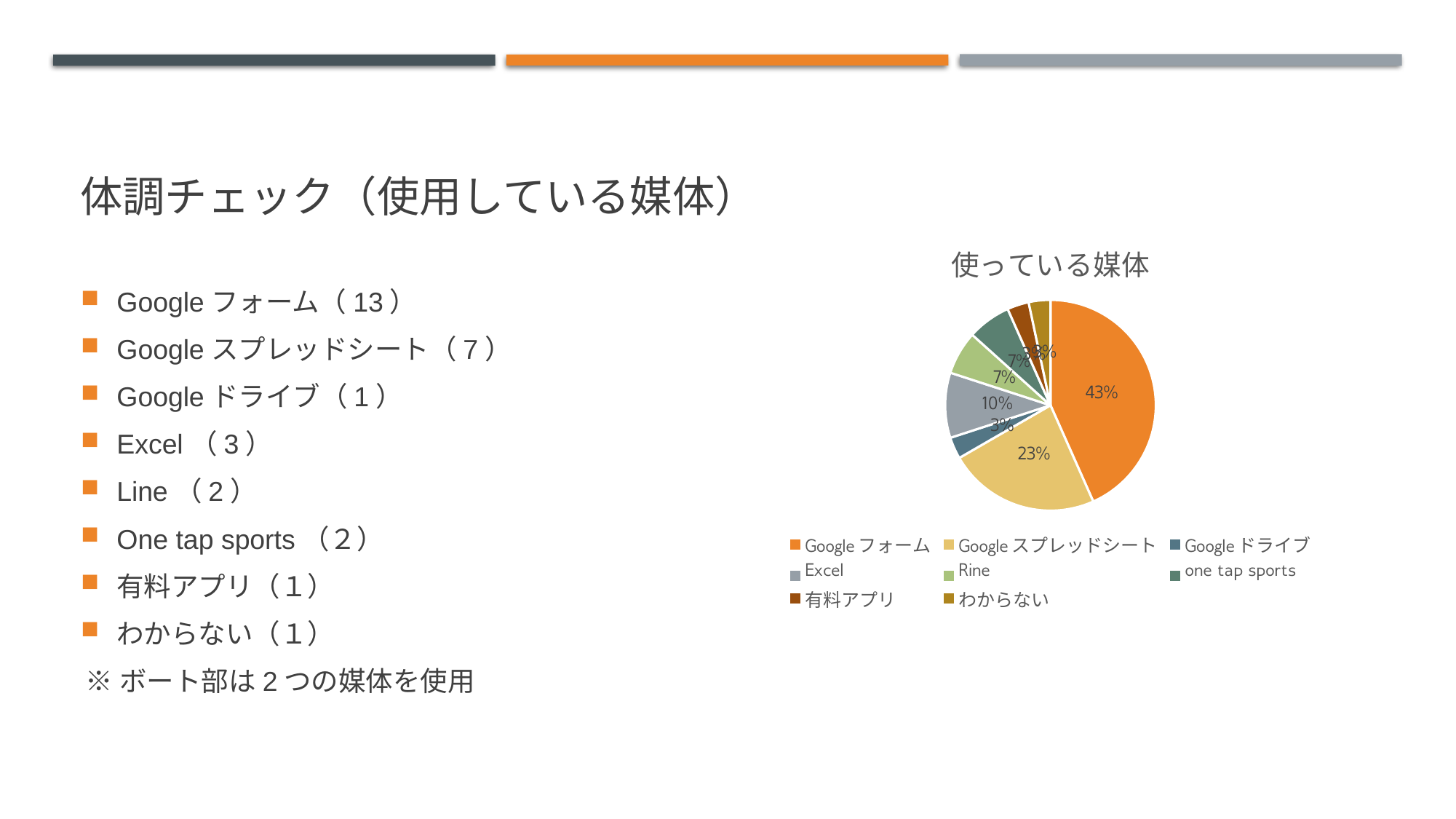

# 体調チェック（使用している媒体）

### Chart:

| Category | 使っている媒体 |
|---|---|
| Googleフォーム | 13.0 |
| Googleスプレッドシート | 7.0 |
| Googleドライブ | 1.0 |
| Excel | 3.0 |
| Rine | 2.0 |
| one tap sports | 2.0 |
| 有料アプリ | 1.0 |
| わからない | 1.0 |
Googleフォーム（13）
Googleスプレッドシート（7）
Googleドライブ（1）
Excel（3）
Line（2）
One tap sports（２）
有料アプリ（１）
わからない（１）
※ボート部は2つの媒体を使用